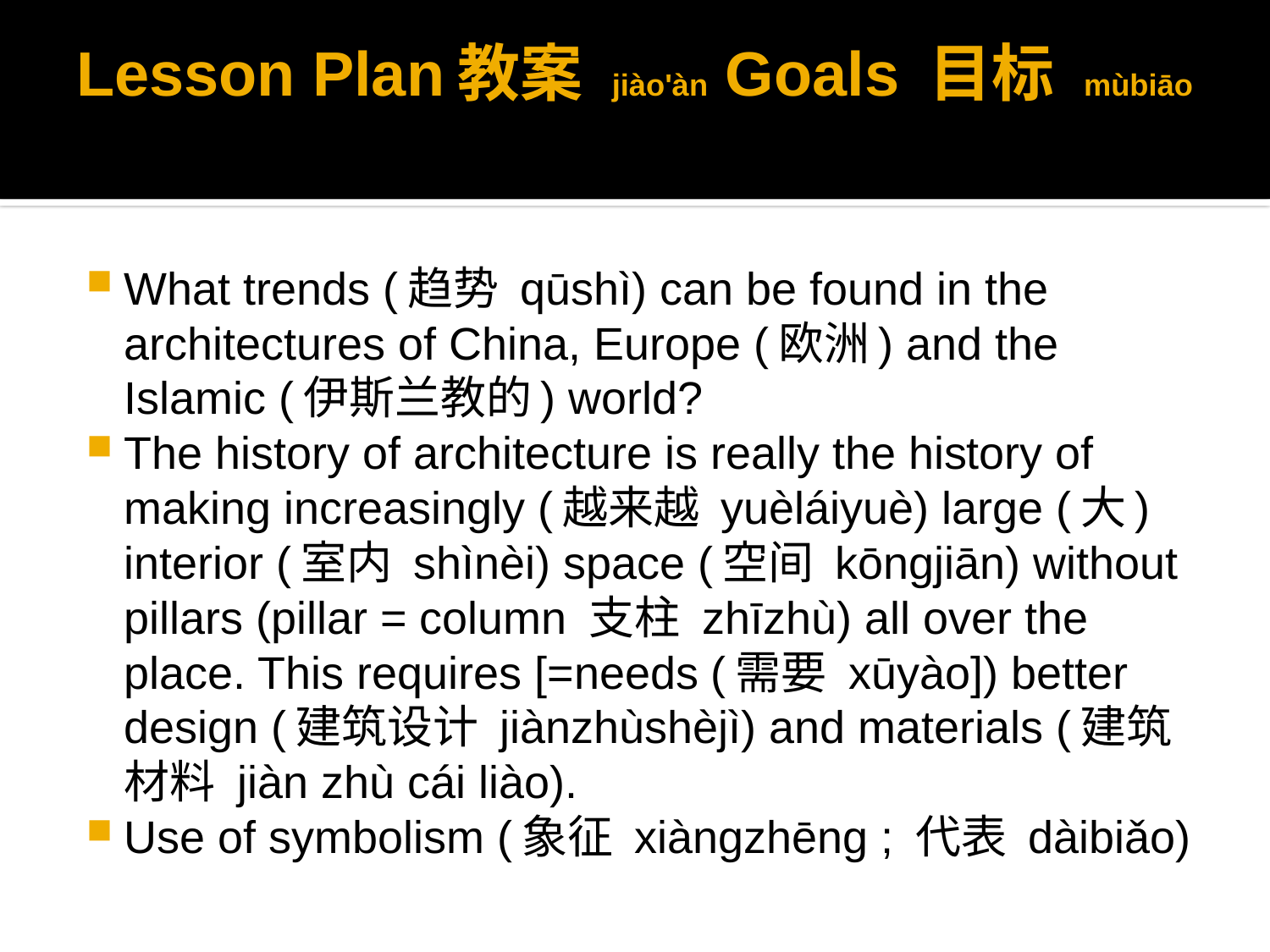

# Lesson Plan教案 jiào'àn Goals 目标 mùbiāo
What trends (趋势 qūshì) can be found in the architectures of China, Europe (欧洲) and the Islamic (伊斯兰教的) world?
The history of architecture is really the history of making increasingly (越来越 yuèláiyuè) large (大) interior (室内 shìnèi) space (空间 kōngjiān) without pillars (pillar = column 支柱 zhīzhù) all over the place. This requires [=needs (需要 xūyào]) better design (建筑设计 jiànzhùshèjì) and materials (建筑材料 jiàn zhù cái liào).
Use of symbolism (象征 xiàng​zhēng​ ; 代表 dàibiǎo)